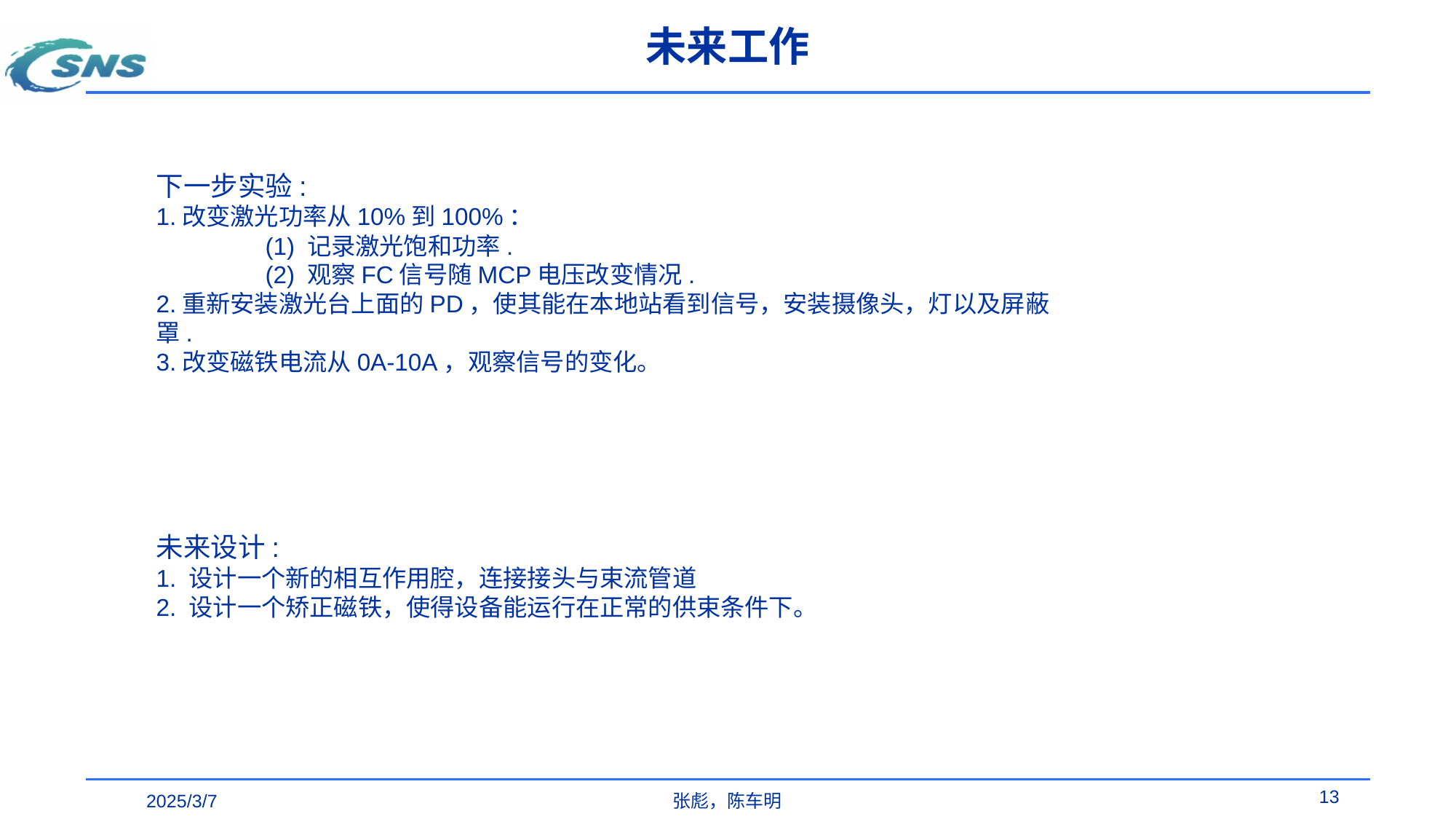

# 未来工作
下一步实验:
1.改变激光功率从10%到100%：
	(1) 记录激光饱和功率.
	(2) 观察FC信号随MCP电压改变情况.
2.重新安装激光台上面的PD，使其能在本地站看到信号，安装摄像头，灯以及屏蔽罩.
3.改变磁铁电流从0A-10A，观察信号的变化。

未来设计:
1. 设计一个新的相互作用腔，连接接头与束流管道
2. 设计一个矫正磁铁，使得设备能运行在正常的供束条件下。
13
2025/3/7
张彪，陈车明